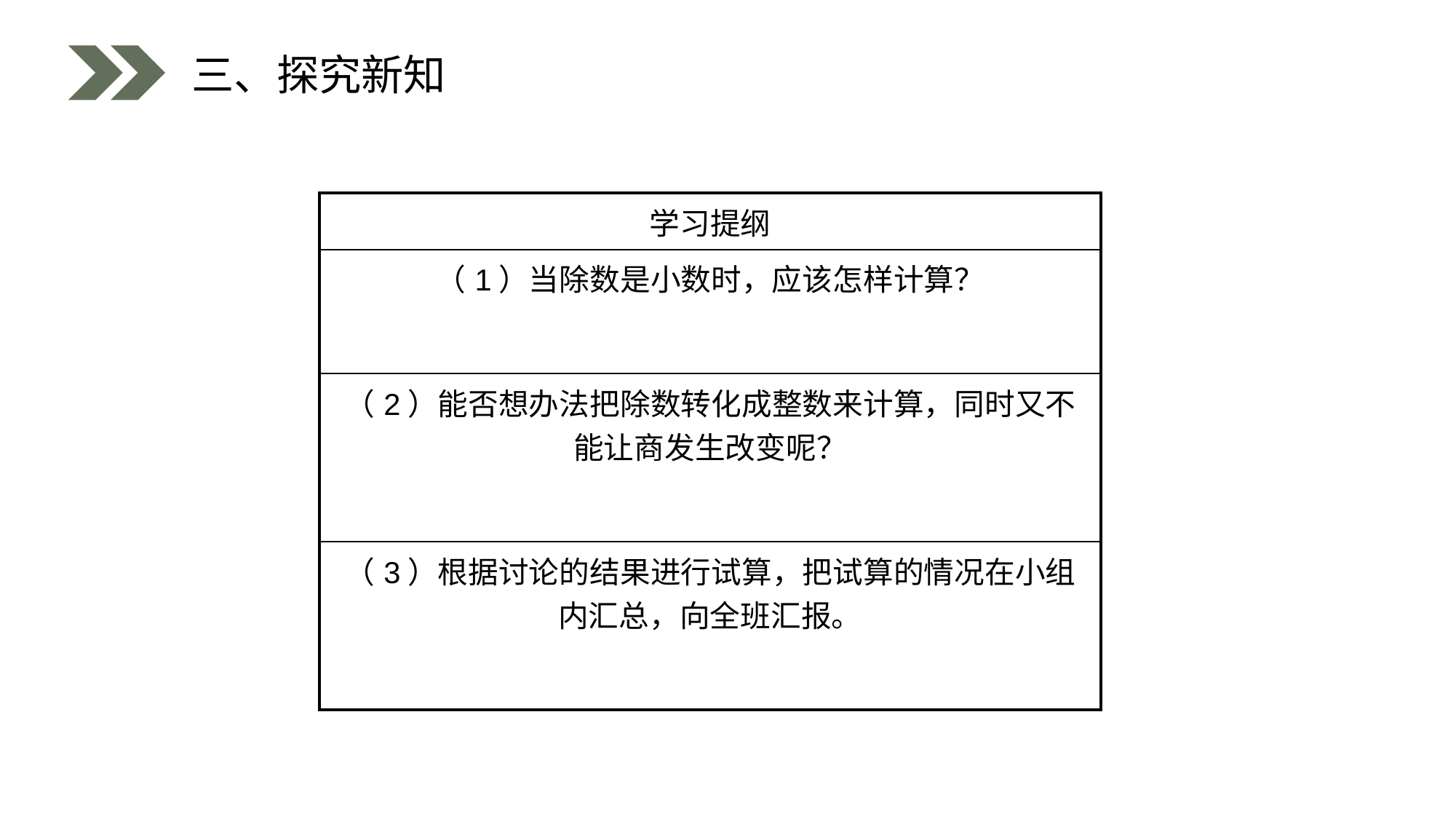

三、探究新知
| 学习提纲 |
| --- |
| （1）当除数是小数时，应该怎样计算？ |
| （2）能否想办法把除数转化成整数来计算，同时又不能让商发生改变呢？ |
| （3）根据讨论的结果进行试算，把试算的情况在小组内汇总，向全班汇报。 |